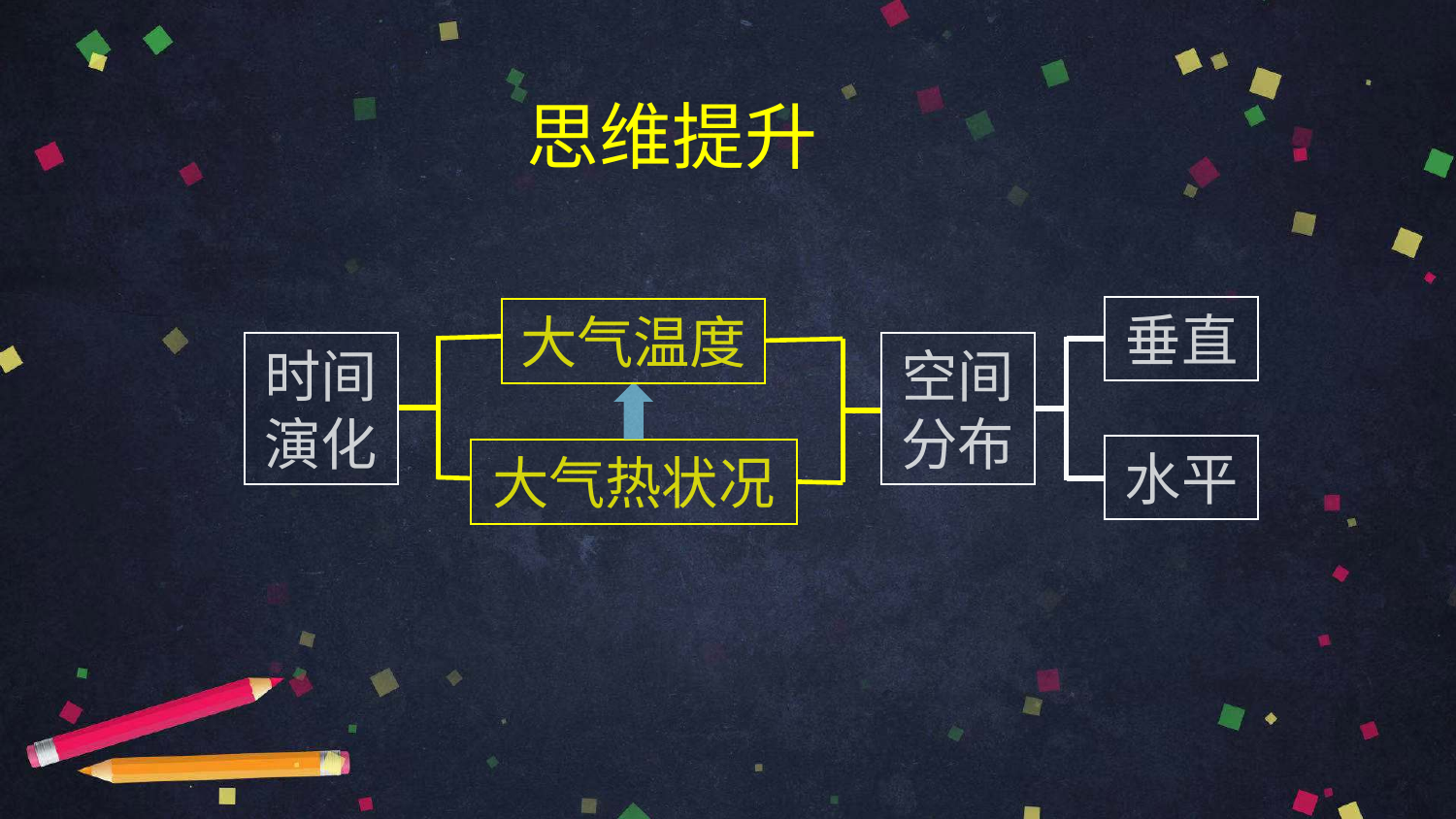

思维提升
垂直
大气温度
时间演化
空间
分布

水平
大气热状况